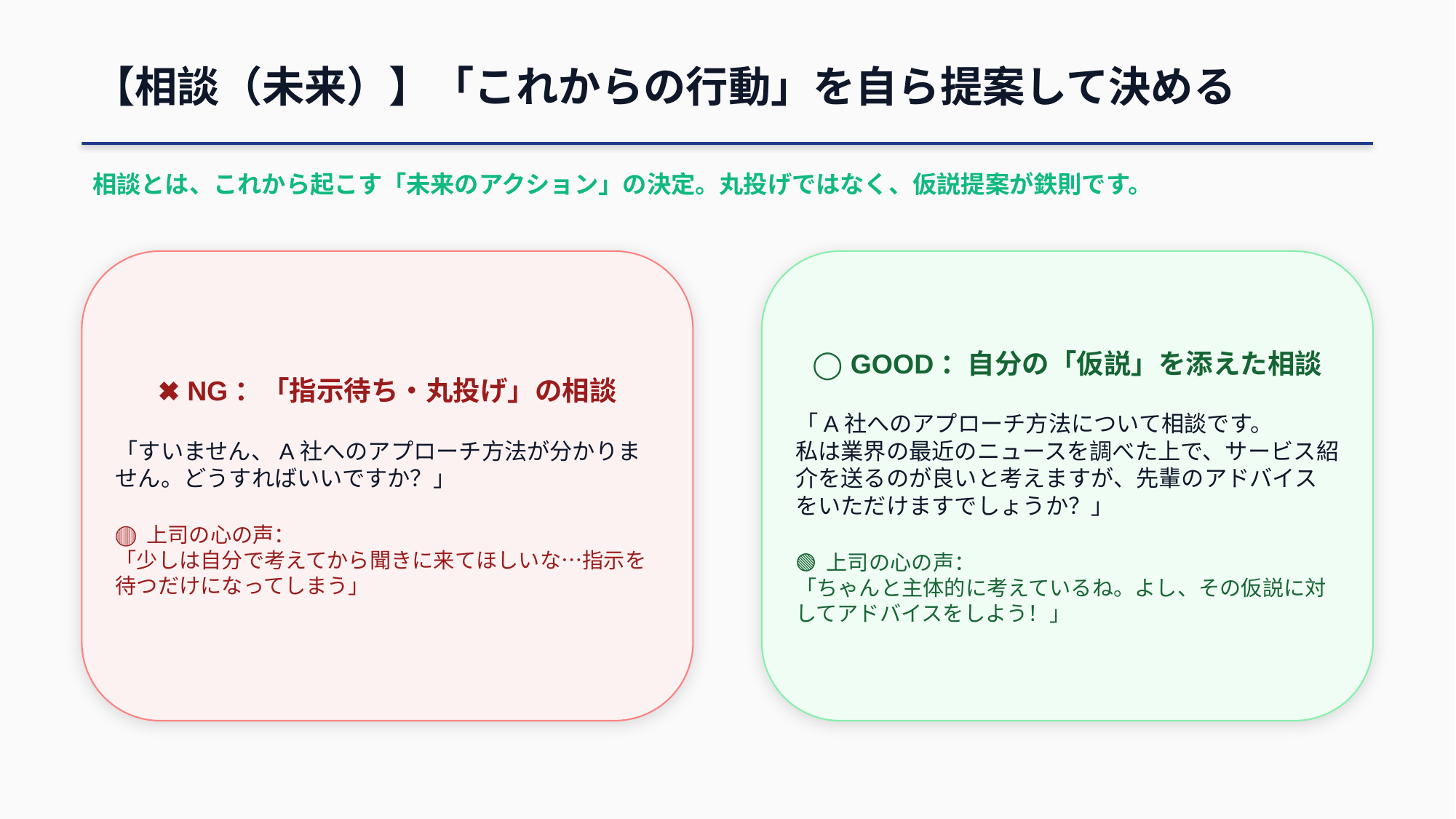

【相談（未来）】「これからの行動」を自ら提案して決める

相談とは、これから起こす「未来のアクション」の決定。丸投げではなく、仮説提案が鉄則です。
✖ NG：「指示待ち・丸投げ」の相談
「すいません、A社へのアプローチ方法が分かりません。どうすればいいですか？」
🔴 上司の心の声：
「少しは自分で考えてから聞きに来てほしいな…指示を待つだけになってしまう」
◯ GOOD：自分の「仮説」を添えた相談
「A社へのアプローチ方法について相談です。
私は業界の最近のニュースを調べた上で、サービス紹介を送るのが良いと考えますが、先輩のアドバイスをいただけますでしょうか？」
🟢 上司の心の声：
「ちゃんと主体的に考えているね。よし、その仮説に対してアドバイスをしよう！」